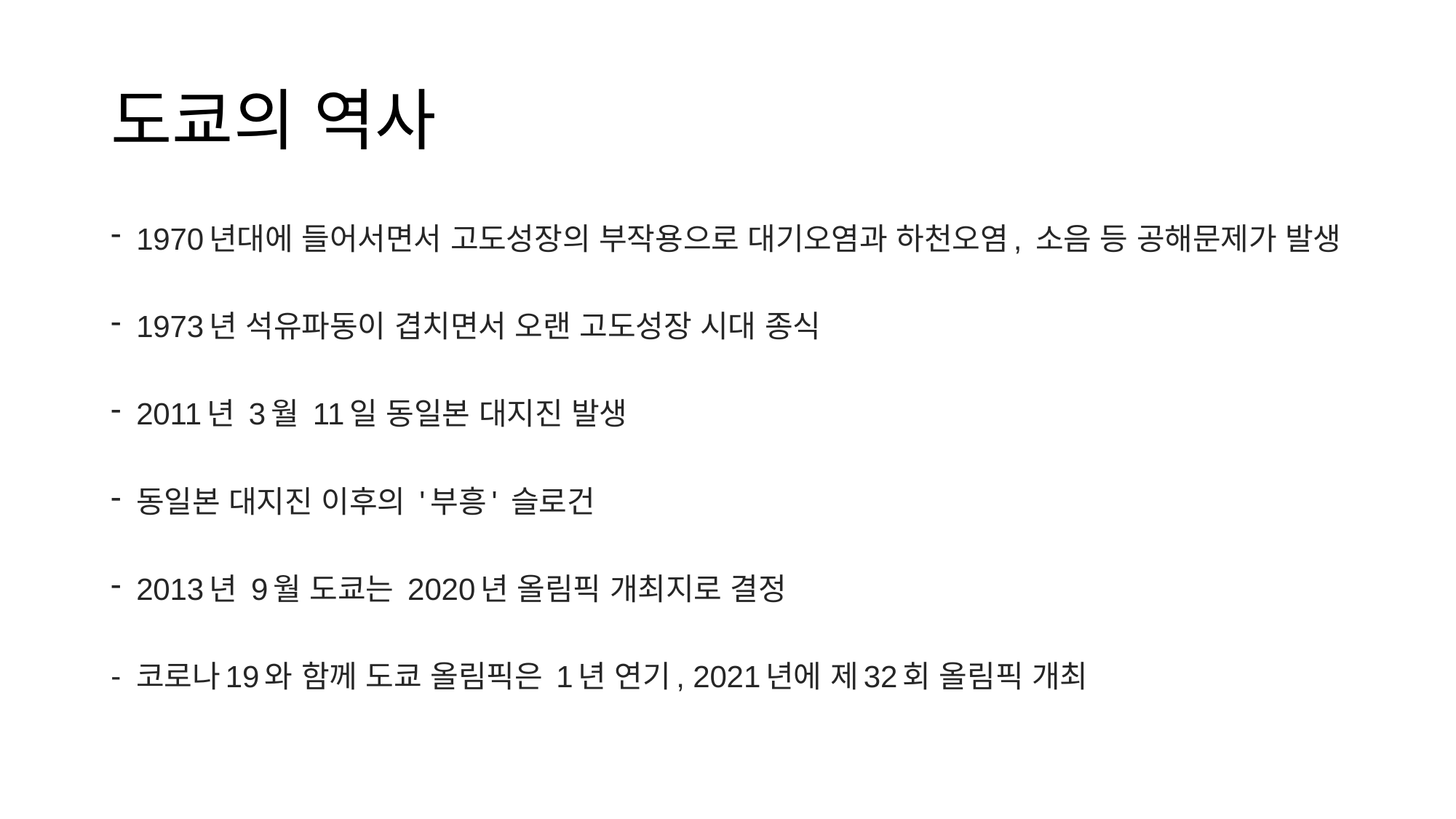

# 도쿄의 역사
1970년대에 들어서면서 고도성장의 부작용으로 대기오염과 하천오염, 소음 등 공해문제가 발생

1973년 석유파동이 겹치면서 오랜 고도성장 시대 종식

2011년 3월 11일 동일본 대지진 발생

동일본 대지진 이후의 '부흥' 슬로건

2013년 9월 도쿄는 2020년 올림픽 개최지로 결정

코로나19와 함께 도쿄 올림픽은 1년 연기, 2021년에 제32회 올림픽 개최